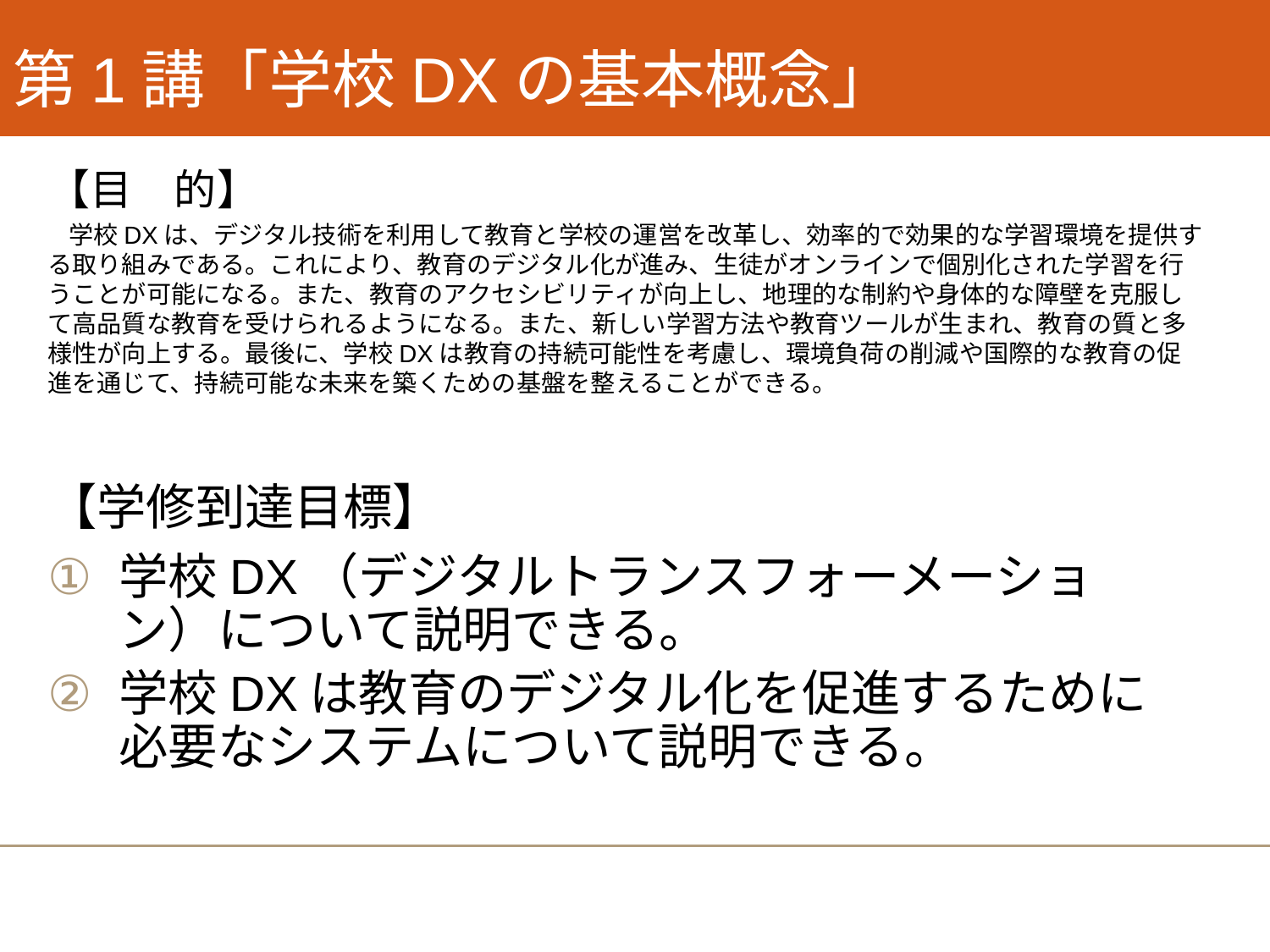

# 第1講「学校DXの基本概念」
【目　的】
　学校DXは、デジタル技術を利用して教育と学校の運営を改革し、効率的で効果的な学習環境を提供する取り組みである。これにより、教育のデジタル化が進み、生徒がオンラインで個別化された学習を行うことが可能になる。また、教育のアクセシビリティが向上し、地理的な制約や身体的な障壁を克服して高品質な教育を受けられるようになる。また、新しい学習方法や教育ツールが生まれ、教育の質と多様性が向上する。最後に、学校DXは教育の持続可能性を考慮し、環境負荷の削減や国際的な教育の促進を通じて、持続可能な未来を築くための基盤を整えることができる。
【学修到達目標】

学校DX（デジタルトランスフォーメーション）について説明できる。
学校DXは教育のデジタル化を促進するために必要なシステムについて説明できる。